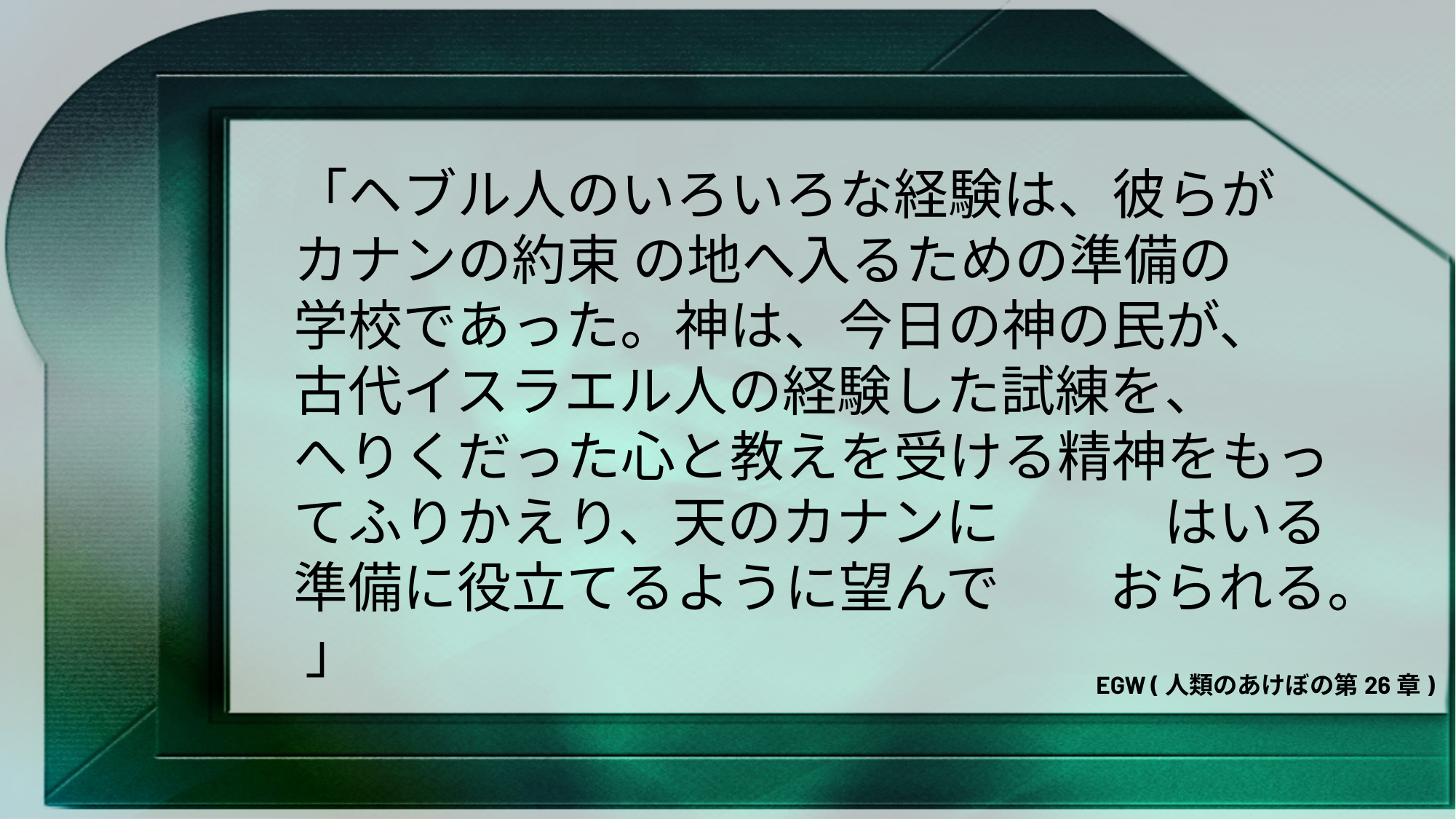

「ヘブル人のいろいろな経験は、彼らがカナンの約束 の地へ入るための準備の　学校であった。神は、今日の神の民が、古代イスラエル人の経験した試練を、　へりくだった心と教えを受ける精神をもってふりかえり、天のカナンに　　　はいる準備に役立てるように望んで　　おられる。 」
EGW (人類のあけぼの第26章)